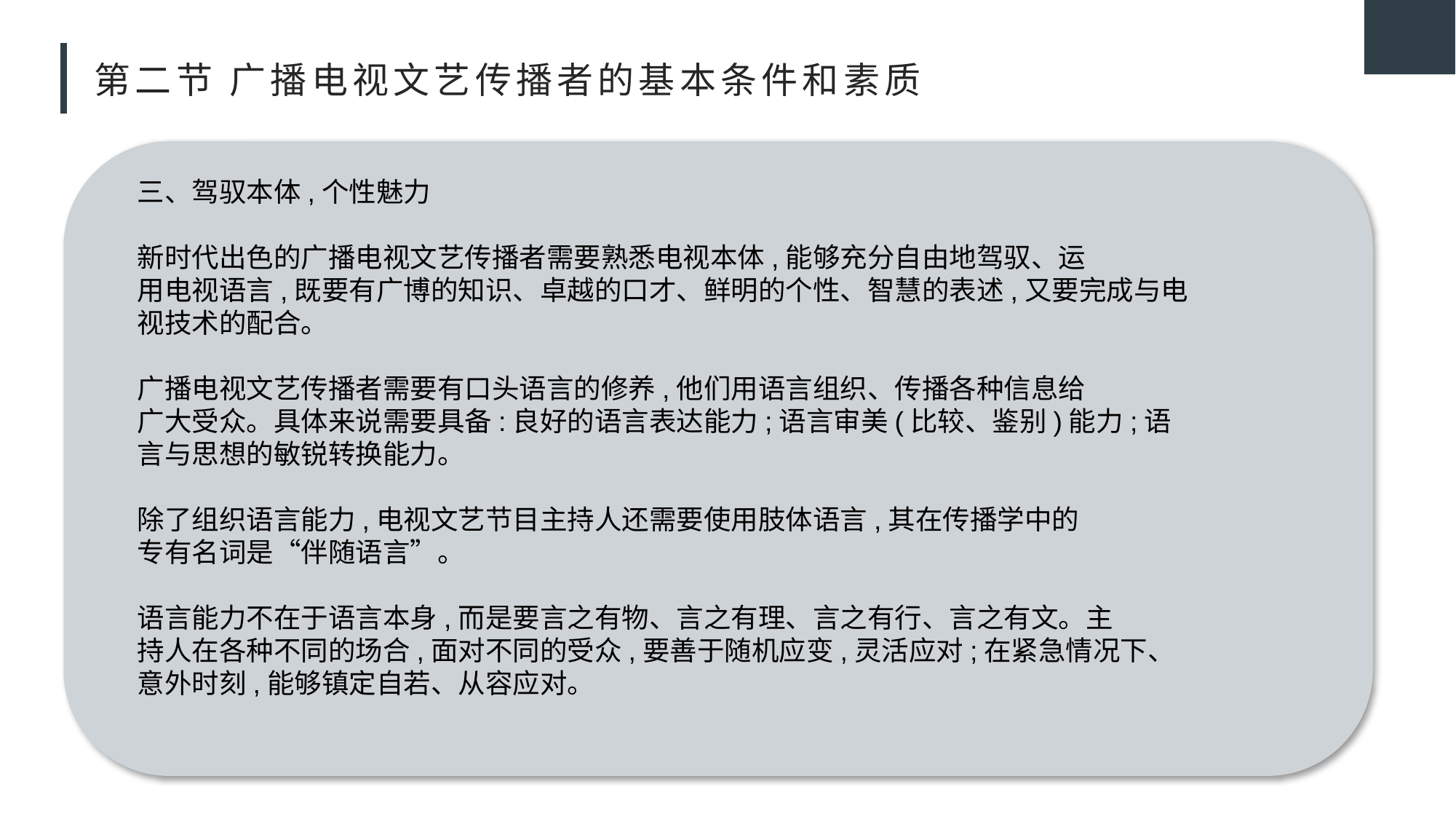

# 第二节 广播电视文艺传播者的基本条件和素质

三、驾驭本体,个性魅力

新时代出色的广播电视文艺传播者需要熟悉电视本体,能够充分自由地驾驭、运
用电视语言,既要有广博的知识、卓越的口才、鲜明的个性、智慧的表述,又要完成与电
视技术的配合。

广播电视文艺传播者需要有口头语言的修养,他们用语言组织、传播各种信息给
广大受众。具体来说需要具备:良好的语言表达能力;语言审美(比较、鉴别)能力;语
言与思想的敏锐转换能力。

除了组织语言能力,电视文艺节目主持人还需要使用肢体语言,其在传播学中的
专有名词是“伴随语言”。

语言能力不在于语言本身,而是要言之有物、言之有理、言之有行、言之有文。主
持人在各种不同的场合,面对不同的受众,要善于随机应变,灵活应对;在紧急情况下、
意外时刻,能够镇定自若、从容应对。